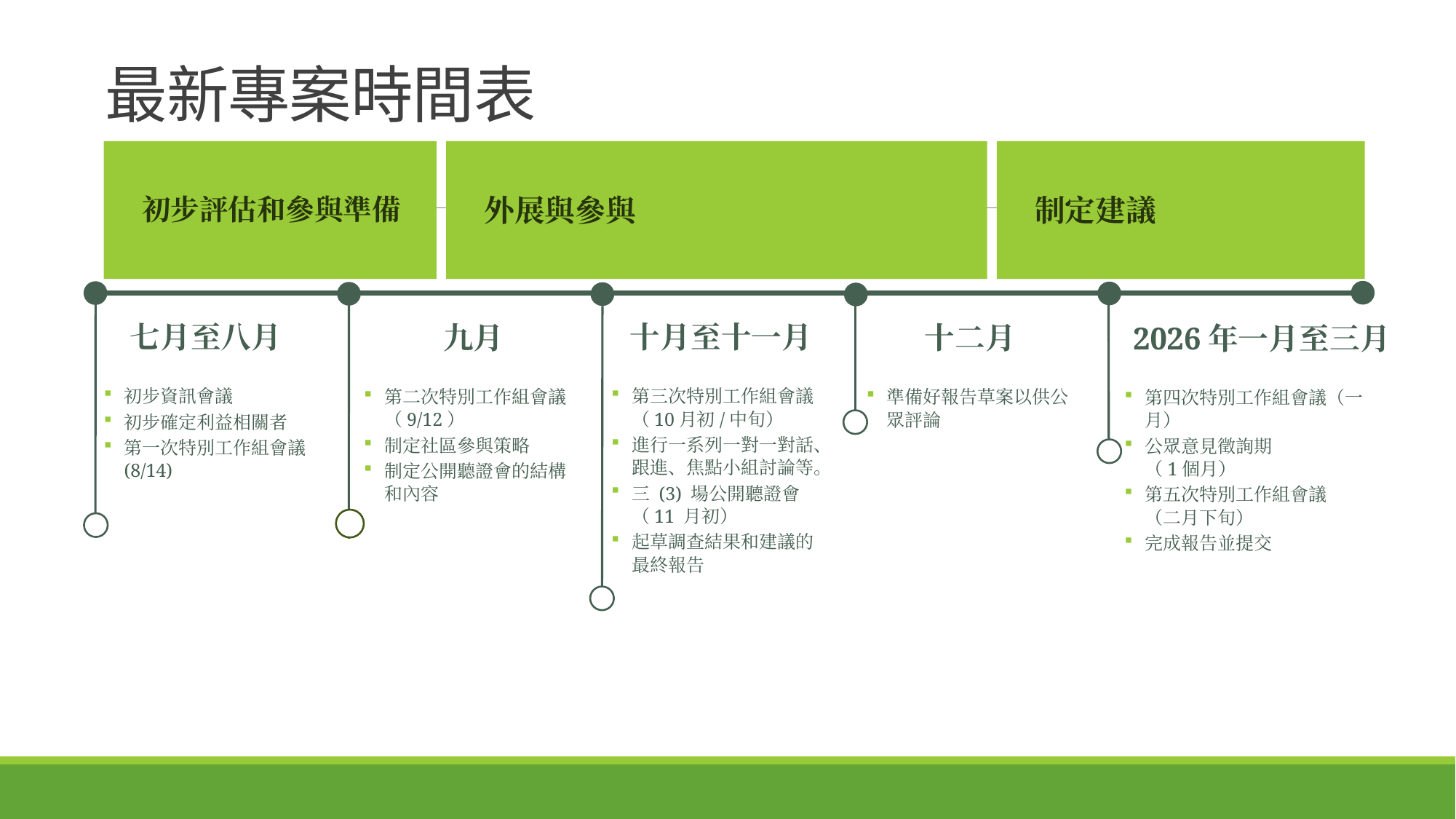

# 最新專案時間表
初步評估和參與準備
外展與參與
制定建議

七月至八月

初步資訊會議
初步確定利益相關者
第一次特別工作組會議 (8/14)
十月至十一月

第三次特別工作組會議（10月初/中旬）
進行一系列一對一對話、跟進、焦點小組討論等。
三 (3) 場公開聽證會（11 月初）
起草調查結果和建議的最終報告

九月

第二次特別工作組會議
（9/12）
制定社區參與策略
制定公開聽證會的結構和內容

十二月

準備好報告草案以供公眾評論

2026年一月至三月

第四次特別工作組會議（一月）
公眾意見徵詢期
（1個月）
第五次特別工作組會議
（二月下旬）
完成報告並提交